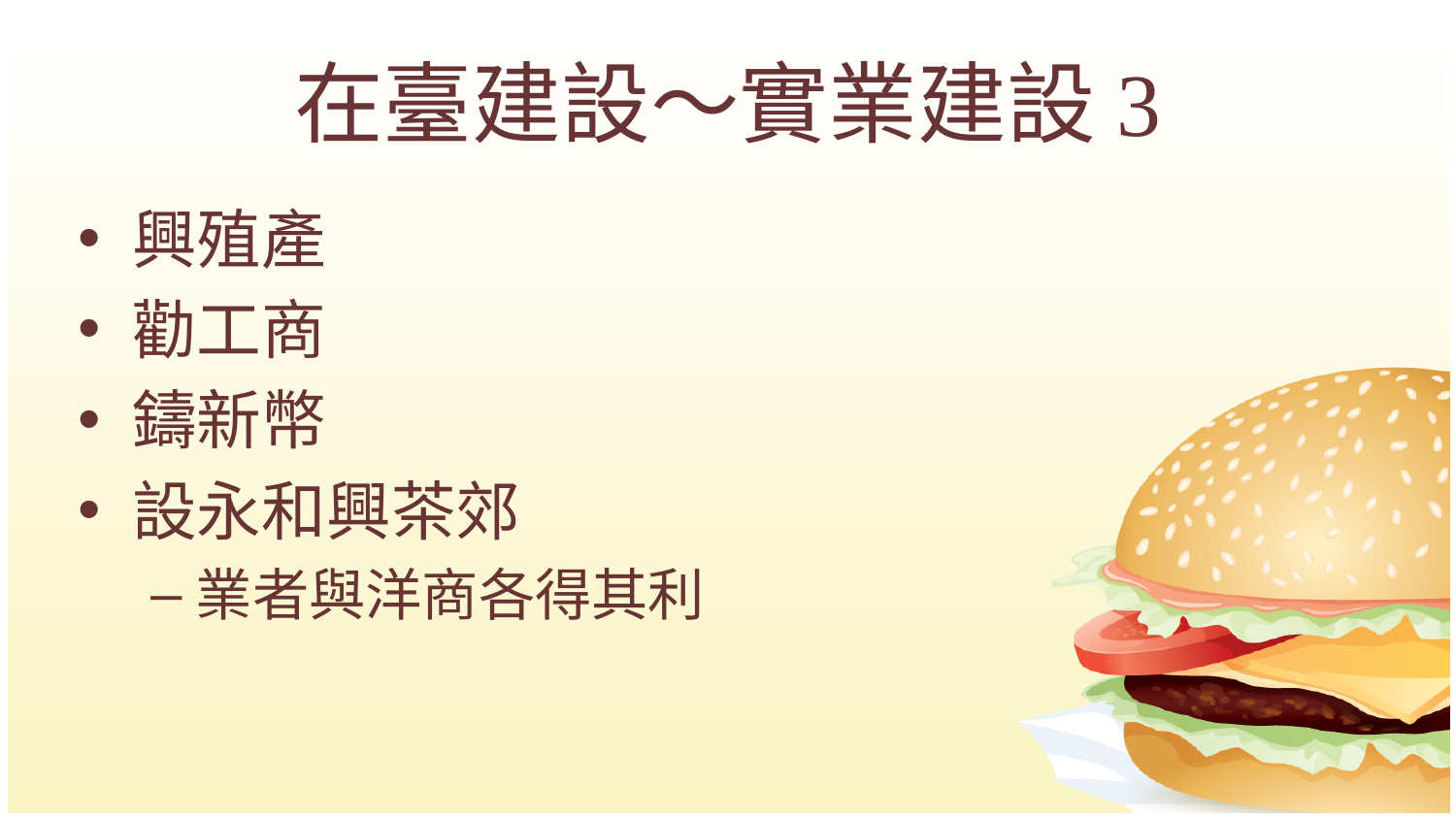

# 在臺建設～實業建設3
興殖產
勸工商
鑄新幣
設永和興茶郊
業者與洋商各得其利